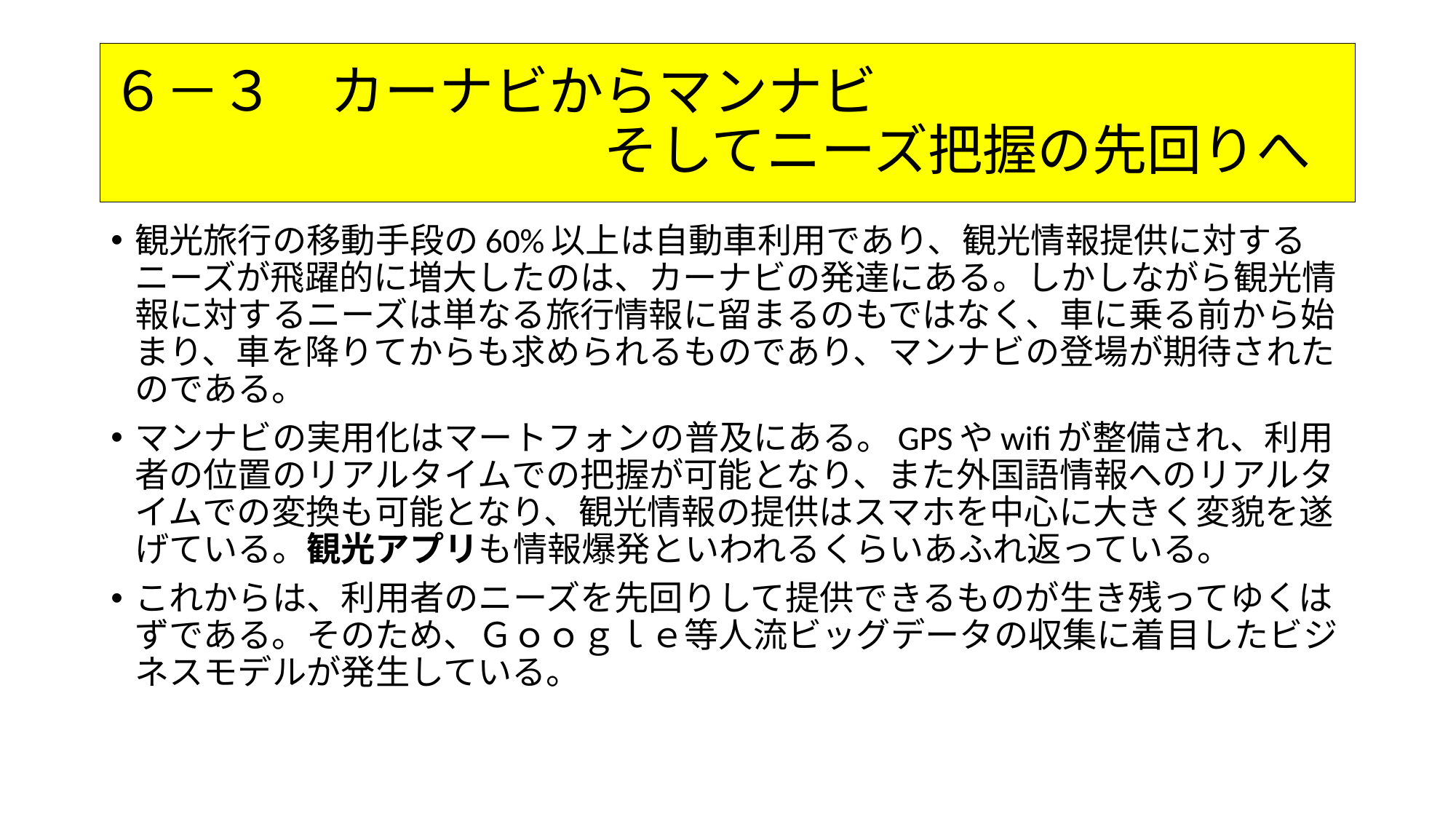

# ６－３　カーナビからマンナビ 　　　　　　　　　そしてニーズ把握の先回りへ
観光旅行の移動手段の60%以上は自動車利用であり、観光情報提供に対するニーズが飛躍的に増大したのは、カーナビの発達にある。しかしながら観光情報に対するニーズは単なる旅行情報に留まるのもではなく、車に乗る前から始まり、車を降りてからも求められるものであり、マンナビの登場が期待されたのである。
マンナビの実用化はマートフォンの普及にある。GPSやwifiが整備され、利用者の位置のリアルタイムでの把握が可能となり、また外国語情報へのリアルタイムでの変換も可能となり、観光情報の提供はスマホを中心に大きく変貌を遂げている。観光アプリも情報爆発といわれるくらいあふれ返っている。
これからは、利用者のニーズを先回りして提供できるものが生き残ってゆくはずである。そのため、Ｇｏｏｇｌｅ等人流ビッグデータの収集に着目したビジネスモデルが発生している。